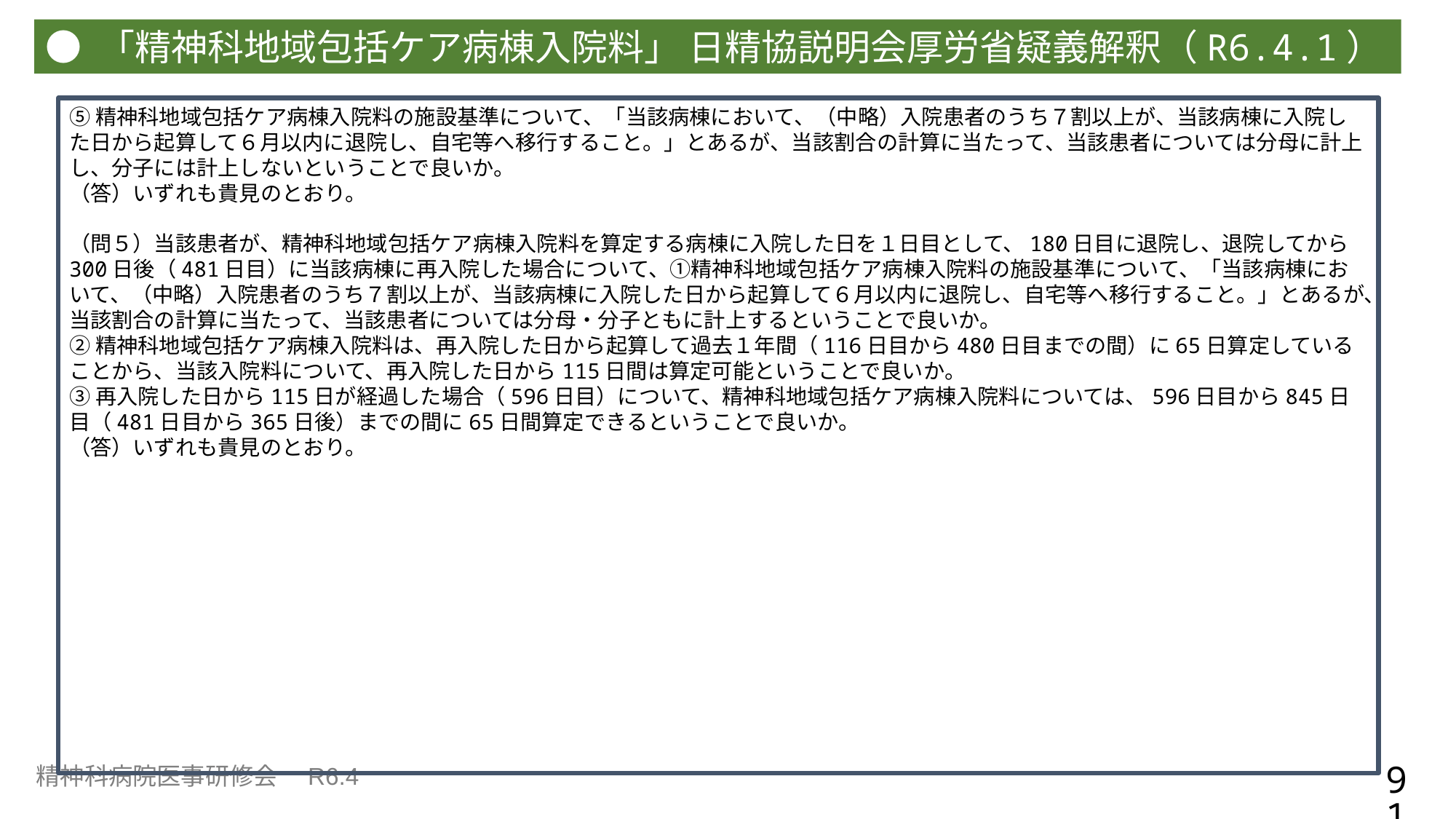

● 「精神科地域包括ケア病棟入院料」 日精協説明会厚労省疑義解釈（R6.4.1）
⑤精神科地域包括ケア病棟入院料の施設基準について、「当該病棟において、（中略）入院患者のうち７割以上が、当該病棟に入院した日から起算して６月以内に退院し、自宅等へ移行すること。」とあるが、当該割合の計算に当たって、当該患者については分母に計上し、分子には計上しないということで良いか。
（答）いずれも貴見のとおり。

（問５）当該患者が、精神科地域包括ケア病棟入院料を算定する病棟に入院した日を１日目として、180日目に退院し、退院してから300日後（481日目）に当該病棟に再入院した場合について、①精神科地域包括ケア病棟入院料の施設基準について、「当該病棟において、（中略）入院患者のうち７割以上が、当該病棟に入院した日から起算して６月以内に退院し、自宅等へ移行すること。」とあるが、当該割合の計算に当たって、当該患者については分母・分子ともに計上するということで良いか。
②精神科地域包括ケア病棟入院料は、再入院した日から起算して過去１年間（116日目から480日目までの間）に65日算定していることから、当該入院料について、再入院した日から115日間は算定可能ということで良いか。
③再入院した日から115日が経過した場合（596日目）について、精神科地域包括ケア病棟入院料については、596日目から845日目（481日目から365日後）までの間に65日間算定できるということで良いか。
（答）いずれも貴見のとおり。

91